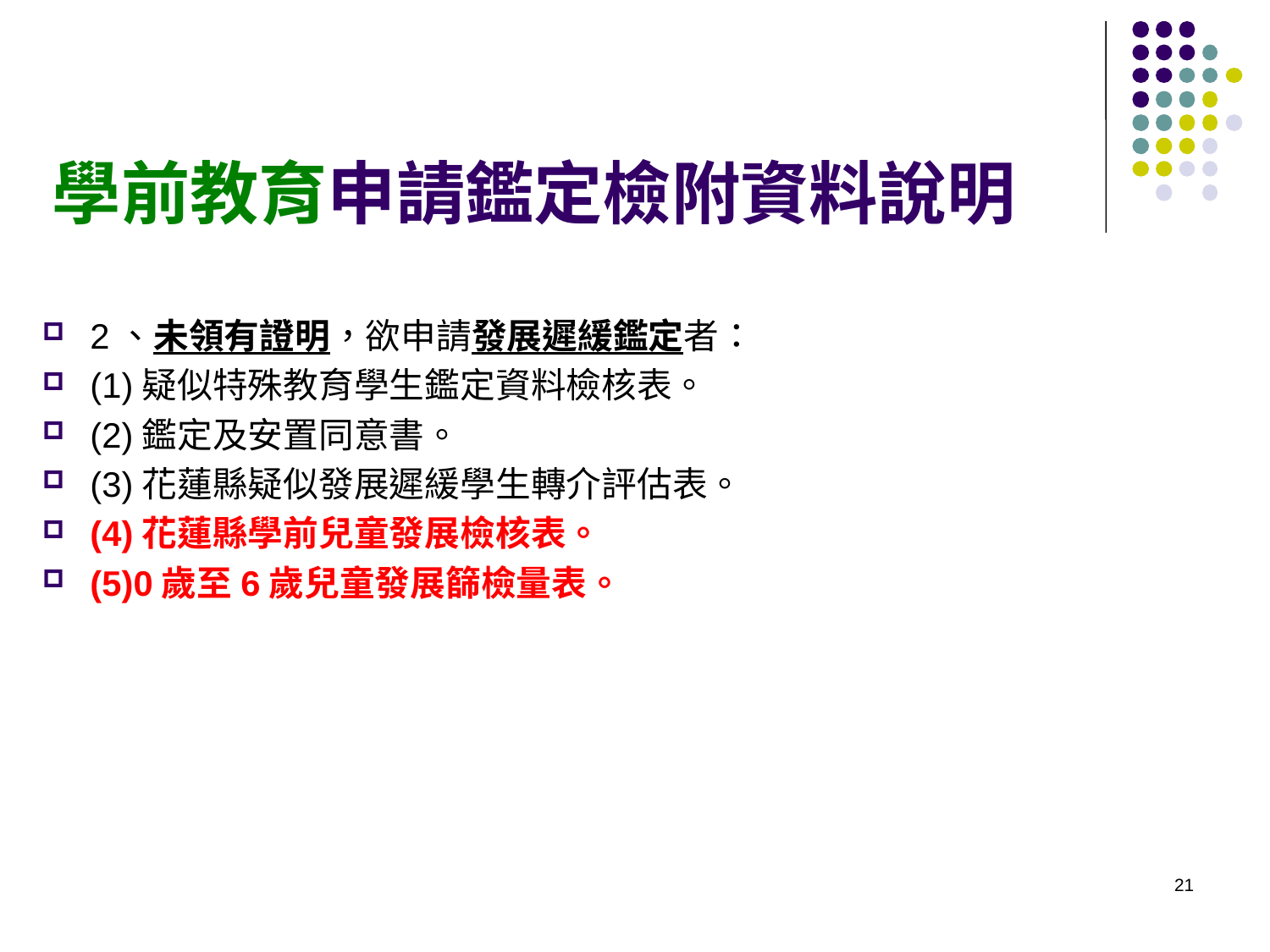

# 學前教育申請鑑定檢附資料說明
2、未領有證明，欲申請發展遲緩鑑定者：
(1)疑似特殊教育學生鑑定資料檢核表。
(2)鑑定及安置同意書。
(3)花蓮縣疑似發展遲緩學生轉介評估表。
(4)花蓮縣學前兒童發展檢核表。
(5)0歲至6歲兒童發展篩檢量表。
21